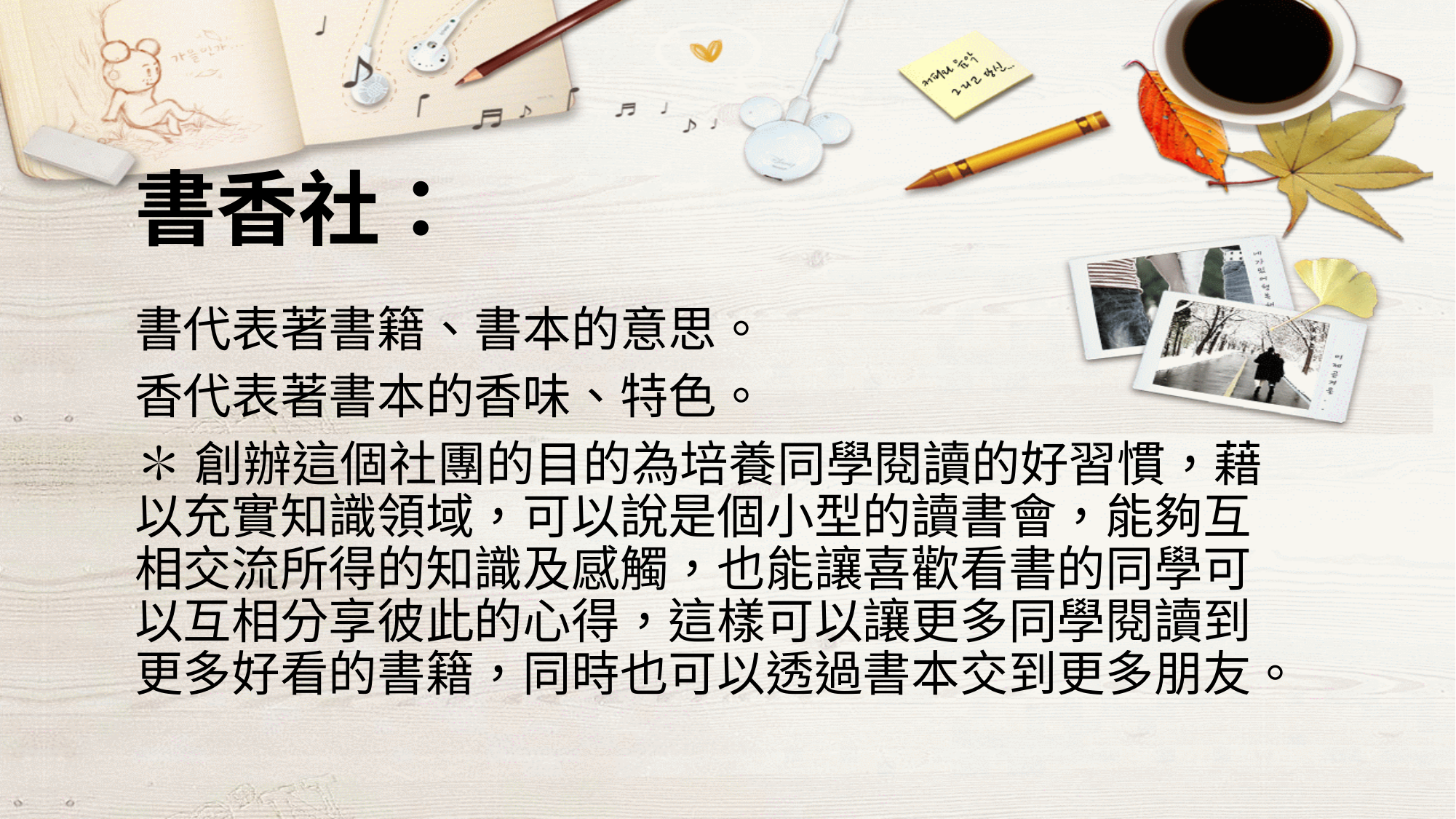

# 書香社：
書代表著書籍、書本的意思。
香代表著書本的香味、特色。
✽創辦這個社團的目的為培養同學閱讀的好習慣，藉以充實知識領域，可以說是個小型的讀書會，能夠互相交流所得的知識及感觸，也能讓喜歡看書的同學可以互相分享彼此的心得，這樣可以讓更多同學閱讀到更多好看的書籍，同時也可以透過書本交到更多朋友。